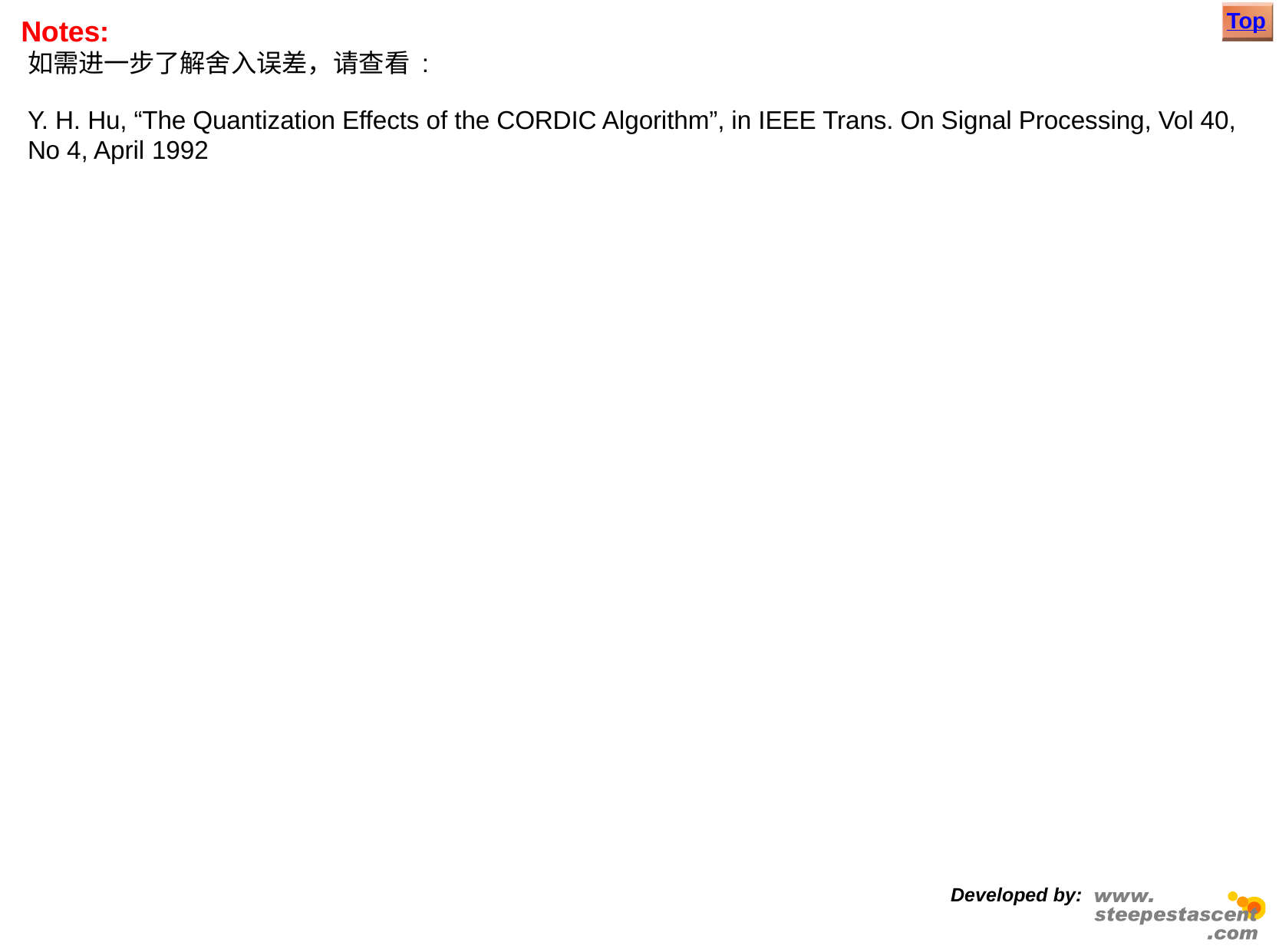

Top
# Notes:
如需进一步了解舍入误差，请查看 :
Y. H. Hu, “The Quantization Effects of the CORDIC Algorithm”, in IEEE Trans. On Signal Processing, Vol 40,  No 4, April 1992
Developed by: